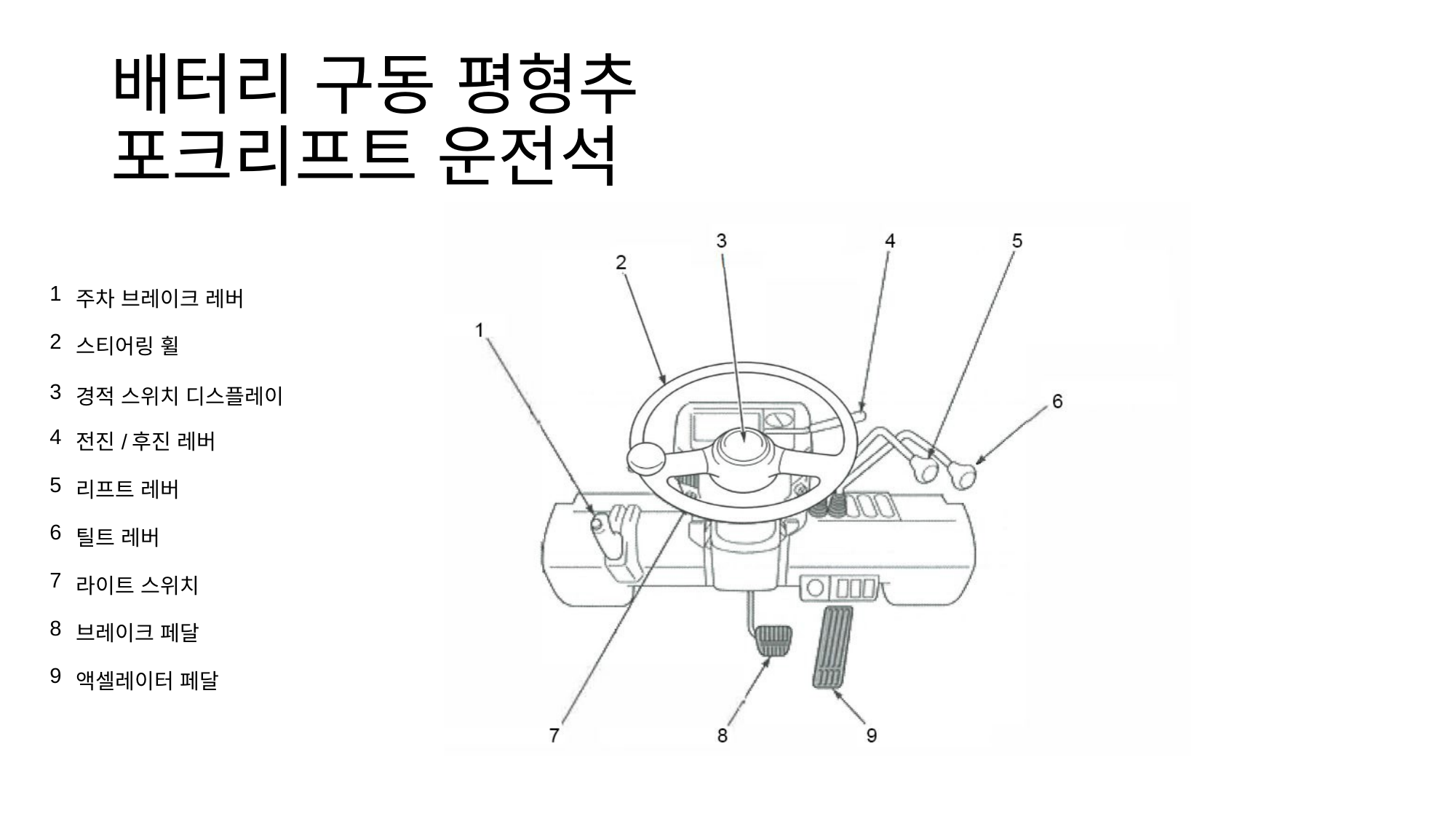

# 배터리 구동 평형추 포크리프트 운전석

| 1 | 주차 브레이크 레버 |
| --- | --- |
| 2 | 스티어링 휠 |
| 3 | 경적 스위치 디스플레이 |
| 4 | 전진/후진 레버 |
| 5 | 리프트 레버 |
| 6 | 틸트 레버 |
| 7 | 라이트 스위치 |
| 8 | 브레이크 페달 |
| 9 | 액셀레이터 페달 |